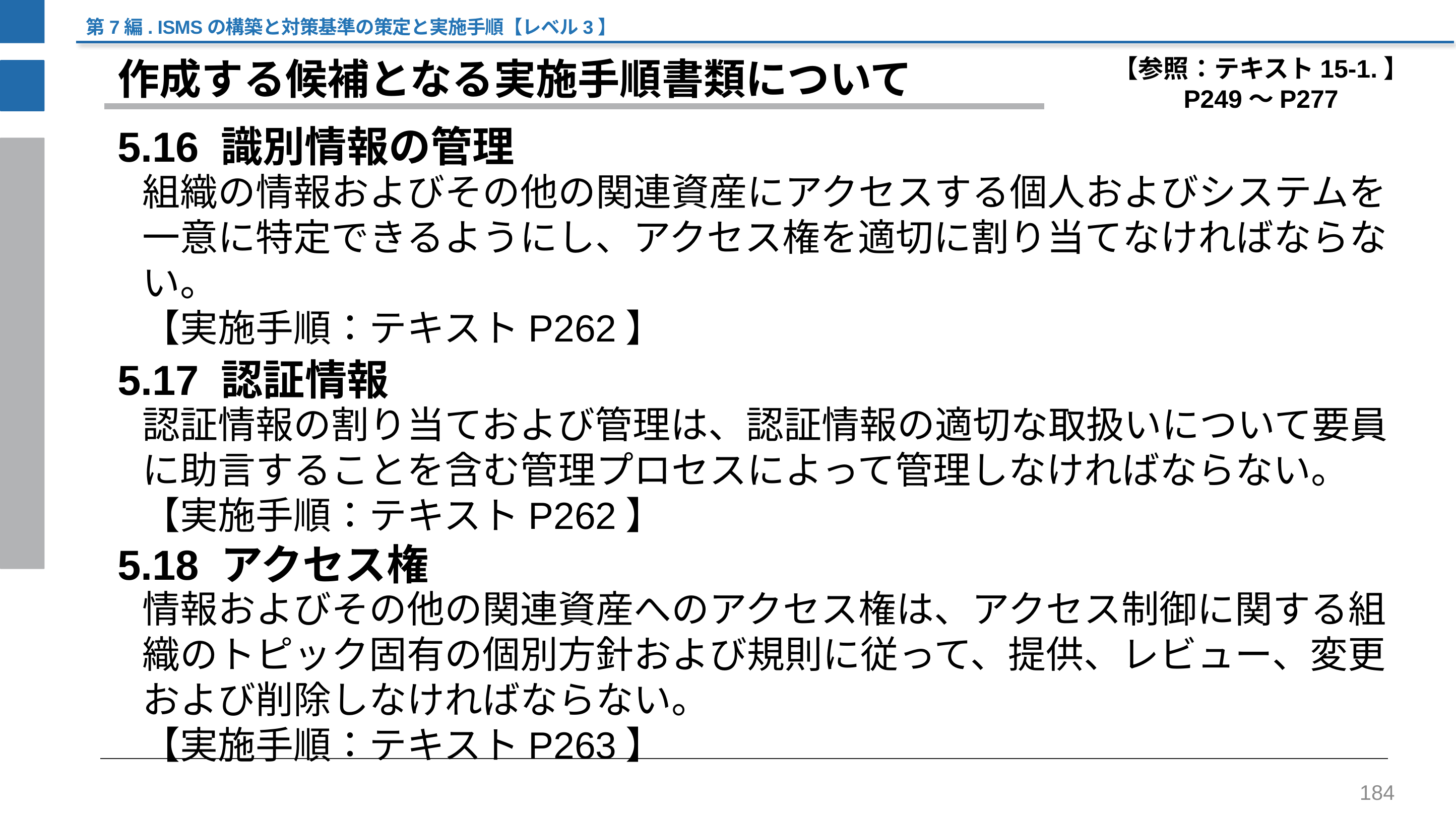

第7編. ISMSの構築と対策基準の策定と実施手順【レベル3】
【参照：テキスト15-1.】
P249～P277
作成する候補となる実施手順書類について
5.16 識別情報の管理

組織の情報およびその他の関連資産にアクセスする個人およびシステムを一意に特定できるようにし、アクセス権を適切に割り当てなければならない。
【実施手順：テキストP262】
5.17 認証情報
認証情報の割り当ておよび管理は、認証情報の適切な取扱いについて要員に助言することを含む管理プロセスによって管理しなければならない。【実施手順：テキストP262】
5.18 アクセス権
情報およびその他の関連資産へのアクセス権は、アクセス制御に関する組織のトピック固有の個別方針および規則に従って、提供、レビュー、変更および削除しなければならない。
【実施手順：テキストP263】
184